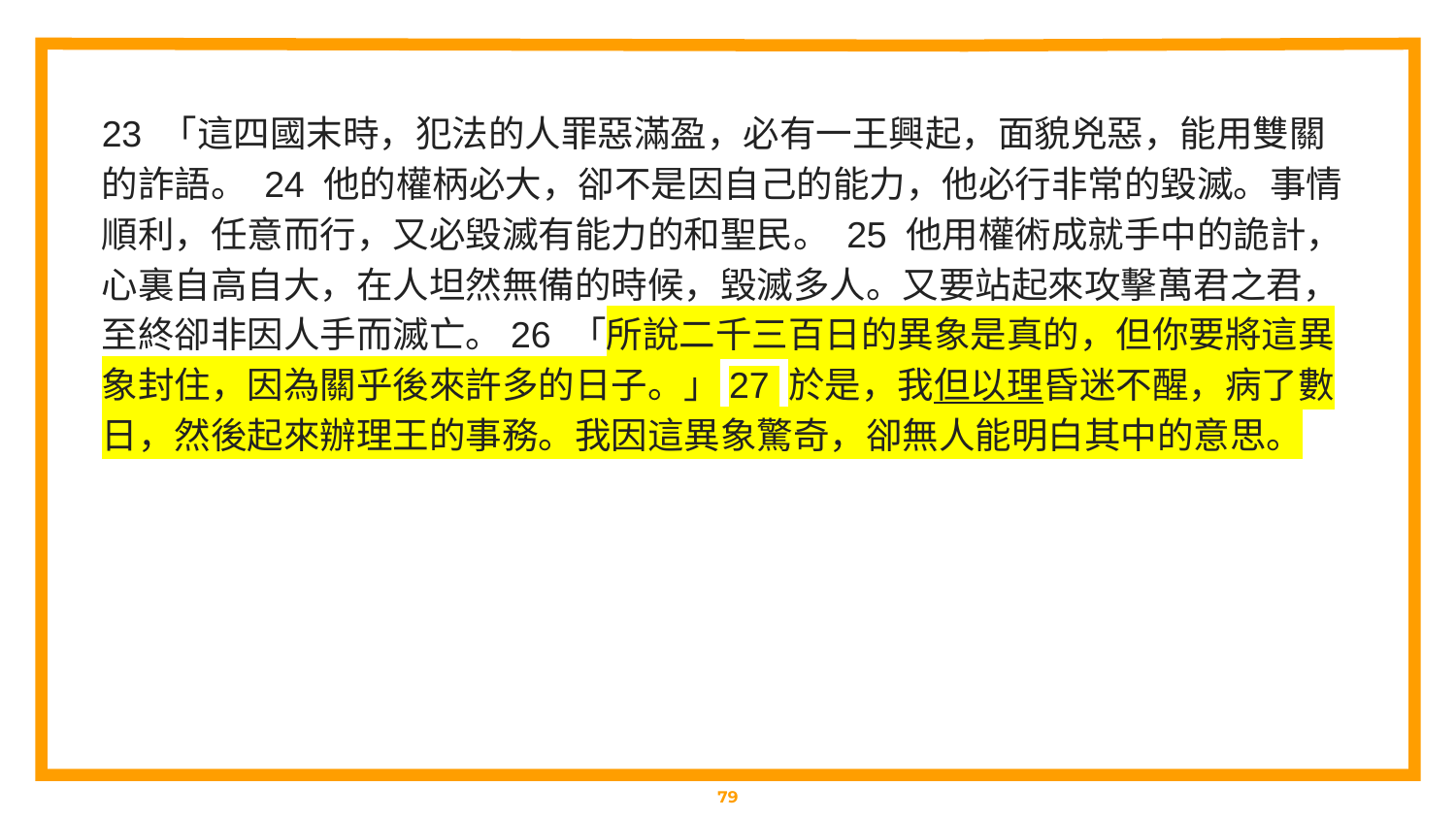

23 「這四國末時，犯法的人罪惡滿盈，必有一王興起，面貌兇惡，能用雙關的詐語。 24 他的權柄必大，卻不是因自己的能力，他必行非常的毀滅。事情順利，任意而行，又必毀滅有能力的和聖民。 25 他用權術成就手中的詭計，心裏自高自大，在人坦然無備的時候，毀滅多人。又要站起來攻擊萬君之君，至終卻非因人手而滅亡。26 「所說二千三百日的異象是真的，但你要將這異象封住，因為關乎後來許多的日子。」27 於是，我但以理昏迷不醒，病了數日，然後起來辦理王的事務。我因這異象驚奇，卻無人能明白其中的意思。

79